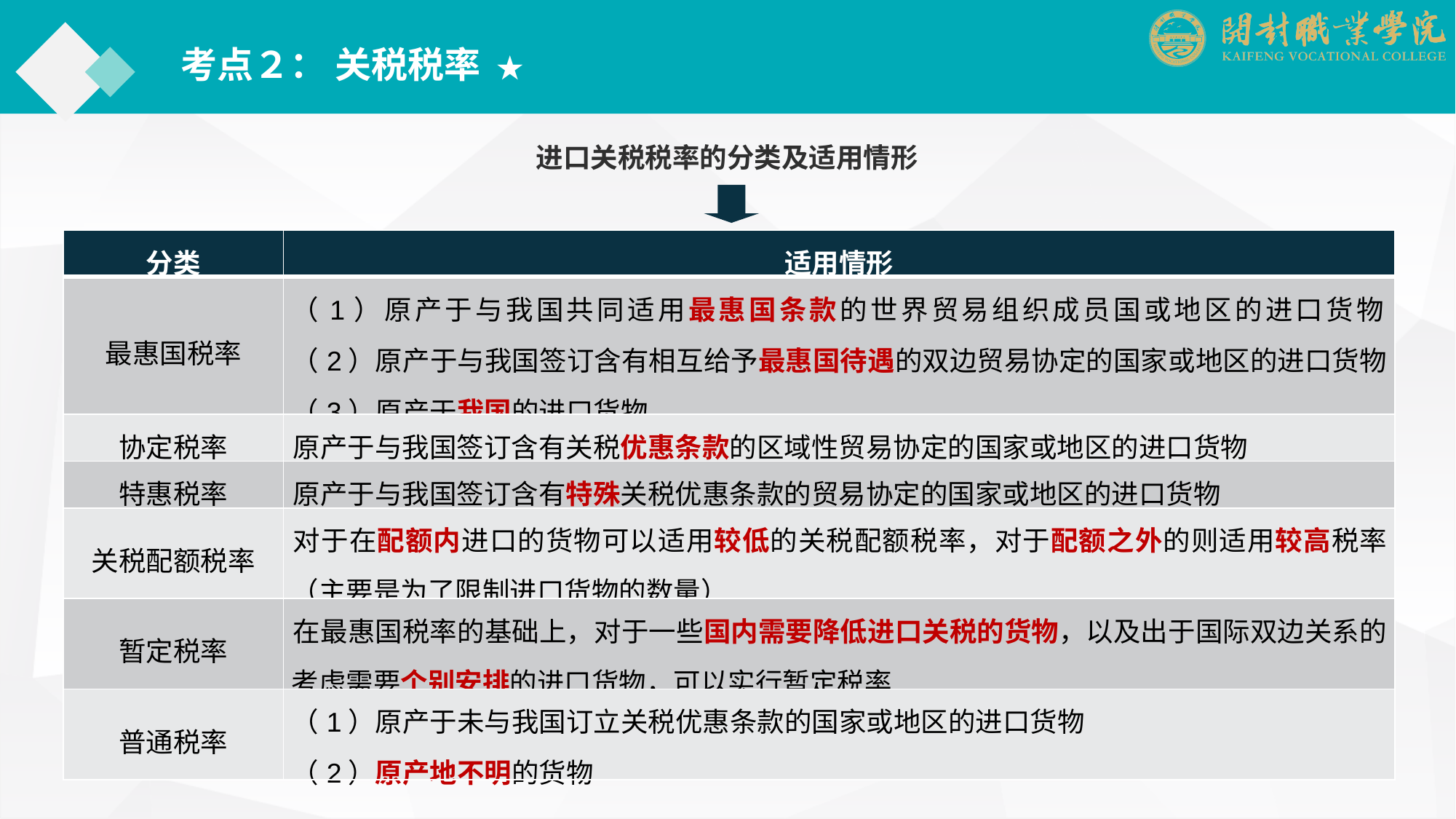

考点２： 关税税率  ★
进口关税税率的分类及适用情形

| 分类 | 适用情形 |
| --- | --- |
| 最惠国税率 | （1）原产于与我国共同适用最惠国条款的世界贸易组织成员国或地区的进口货物 （2）原产于与我国签订含有相互给予最惠国待遇的双边贸易协定的国家或地区的进口货物 （3）原产于我国的进口货物 |
| 协定税率 | 原产于与我国签订含有关税优惠条款的区域性贸易协定的国家或地区的进口货物 |
| 特惠税率 | 原产于与我国签订含有特殊关税优惠条款的贸易协定的国家或地区的进口货物 |
| 关税配额税率 | 对于在配额内进口的货物可以适用较低的关税配额税率，对于配额之外的则适用较高税率（主要是为了限制进口货物的数量） |
| 暂定税率 | 在最惠国税率的基础上，对于一些国内需要降低进口关税的货物，以及出于国际双边关系的考虑需要个别安排的进口货物，可以实行暂定税率 |
| 普通税率 | （1）原产于未与我国订立关税优惠条款的国家或地区的进口货物 （2）原产地不明的货物 |